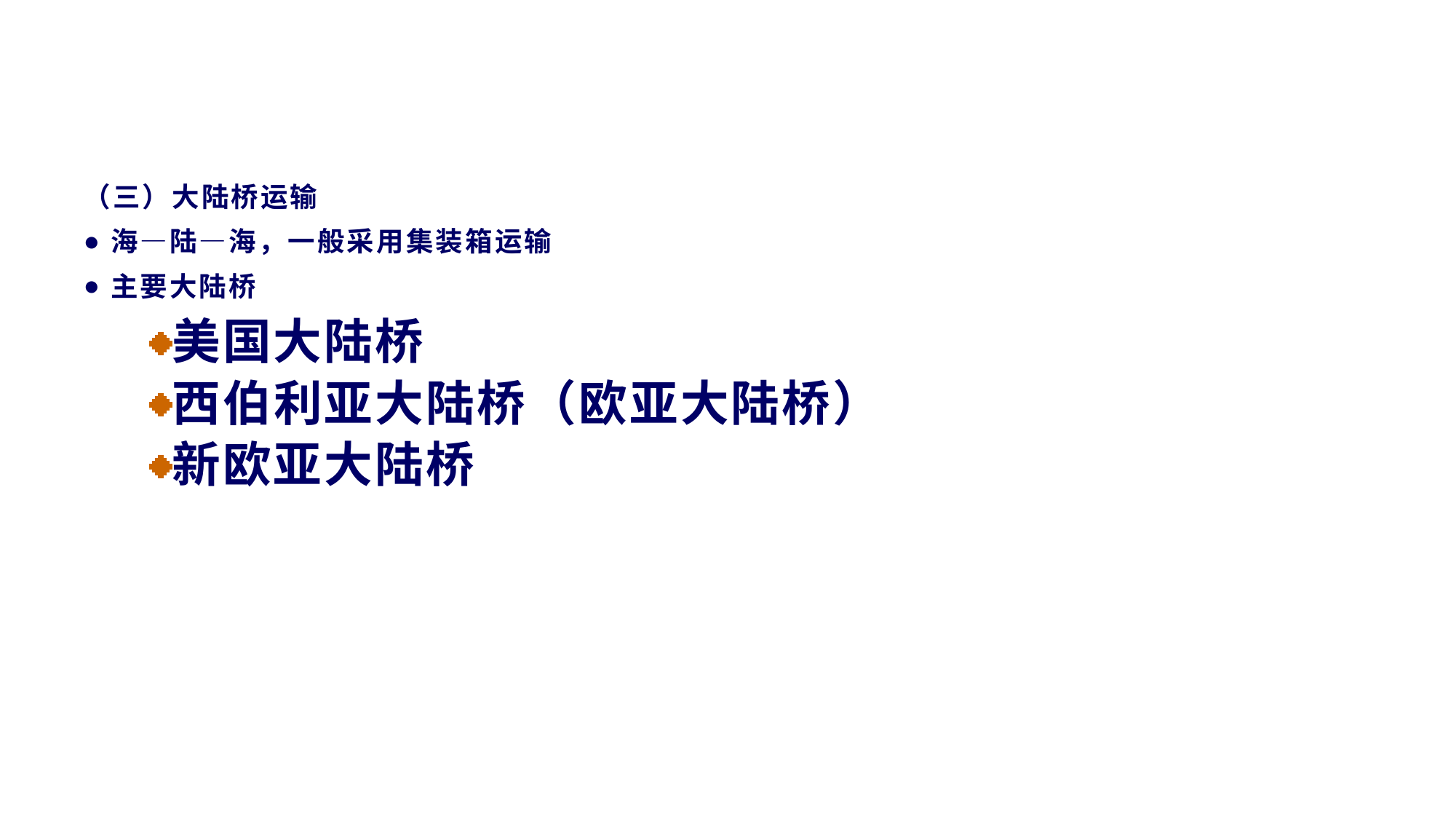

#
（三）大陆桥运输
海—陆—海，一般采用集装箱运输
主要大陆桥
美国大陆桥
西伯利亚大陆桥（欧亚大陆桥）
新欧亚大陆桥